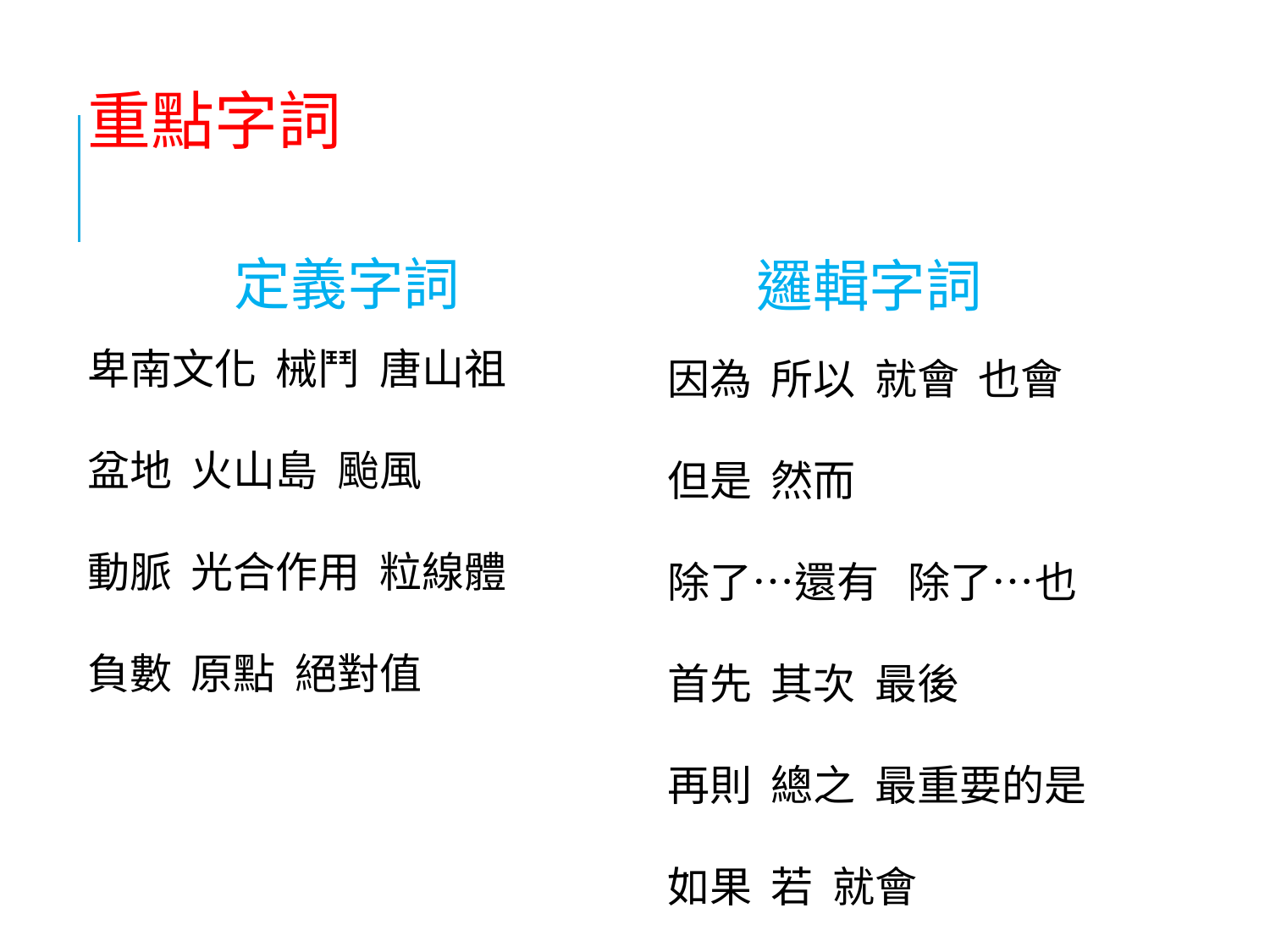

重點字詞
定義字詞
邏輯字詞
卑南文化  械鬥  唐山祖

盆地  火山島  颱風

動脈  光合作用  粒線體

負數  原點  絕對值
因為  所以  就會  也會

但是  然而

除了…還有   除了…也

首先  其次  最後

再則  總之  最重要的是

如果  若  就會